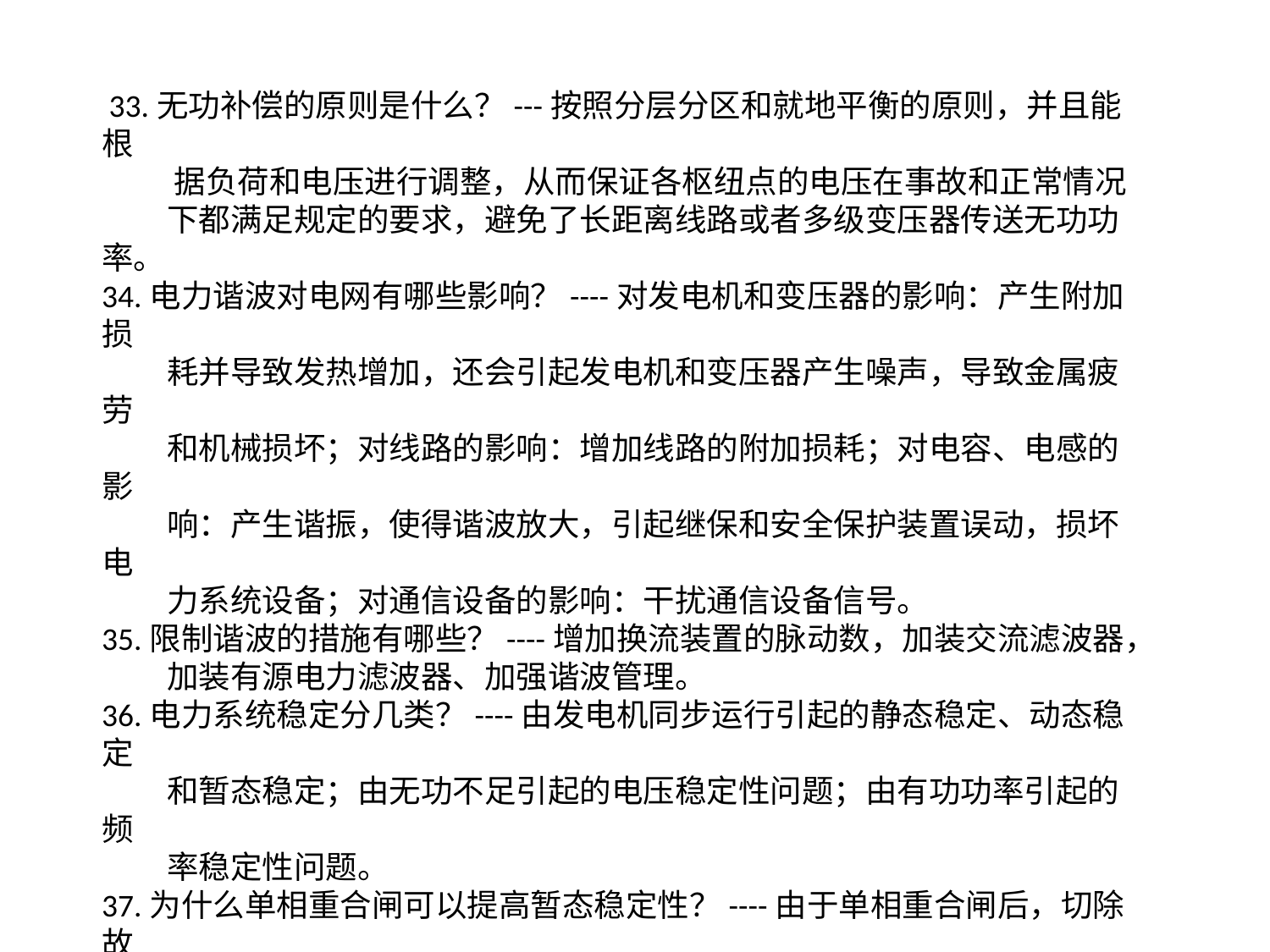

33.无功补偿的原则是什么？---按照分层分区和就地平衡的原则，并且能根
         据负荷和电压进行调整，从而保证各枢纽点的电压在事故和正常情况
        下都满足规定的要求，避免了长距离线路或者多级变压器传送无功功率。
34.电力谐波对电网有哪些影响？----对发电机和变压器的影响：产生附加损
        耗并导致发热增加，还会引起发电机和变压器产生噪声，导致金属疲劳
        和机械损坏；对线路的影响：增加线路的附加损耗；对电容、电感的影
        响：产生谐振，使得谐波放大，引起继保和安全保护装置误动，损坏电
        力系统设备；对通信设备的影响：干扰通信设备信号。
35.限制谐波的措施有哪些？----增加换流装置的脉动数，加装交流滤波器，
        加装有源电力滤波器、加强谐波管理。
36.电力系统稳定分几类？----由发电机同步运行引起的静态稳定、动态稳定
        和暂态稳定；由无功不足引起的电压稳定性问题；由有功功率引起的频
        率稳定性问题。
37.为什么单相重合闸可以提高暂态稳定性？----由于单相重合闸后，切除故
        障的是故障那一相而不是三相，在切除故障后到重合闸以前，送电端和
        受电端仍然有联系，这样可以减少加速面积和增加减速面积。
38.SF6高压断路器灭弧技术的发展过程？---简单开断式---双压式吹弧---单压
        式吹弧---自能式吹弧—大容量单断口特高压灭弧。
39.无功功率过剩，电压过高，应该怎么办？----提高发电机功率因素，少发
        无功，发电机进相运行，切除并联电容，投入并联电抗，控制低压电网
        无功电源上网，必要时改变电网运行方式。